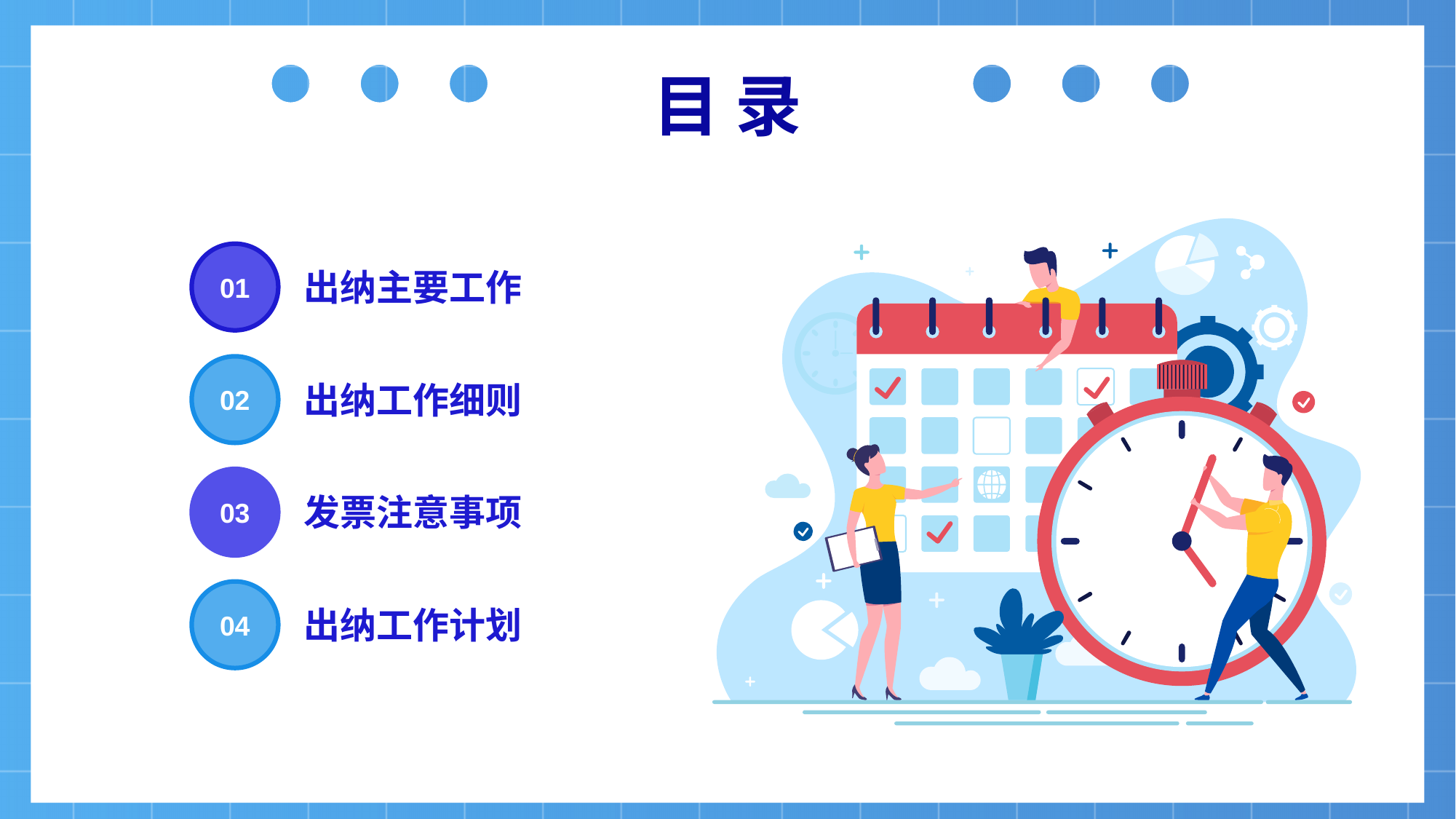

目 录

01
出纳主要工作
02
出纳工作细则
03
发票注意事项
04
出纳工作计划